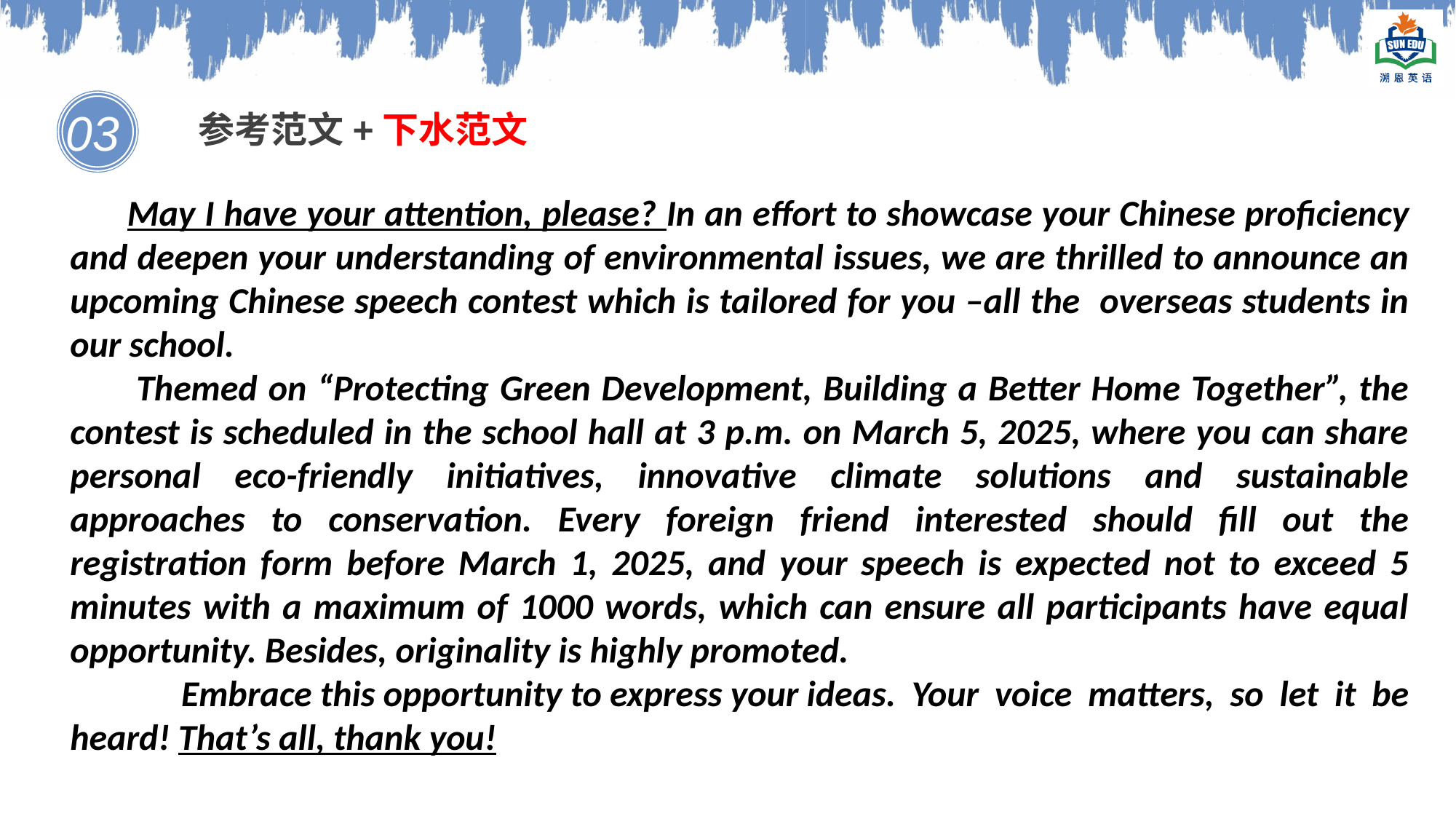

参考范文+下水范文
03
      May I have your attention, please? In an effort to showcase your Chinese proficiency and deepen your understanding of environmental issues, we are thrilled to announce an upcoming Chinese speech contest which is tailored for you –all the  overseas students in our school.
      Themed on “Protecting Green Development, Building a Better Home Together”, the contest is scheduled in the school hall at 3 p.m. on March 5, 2025, where you can share personal eco-friendly initiatives, innovative climate solutions and sustainable approaches to conservation. Every foreign friend interested should fill out the registration form before March 1, 2025, and your speech is expected not to exceed 5 minutes with a maximum of 1000 words, which can ensure all participants have equal opportunity. Besides, originality is highly promoted.
       Embrace this opportunity to express your ideas. Your voice matters, so let it be heard! That’s all, thank you!